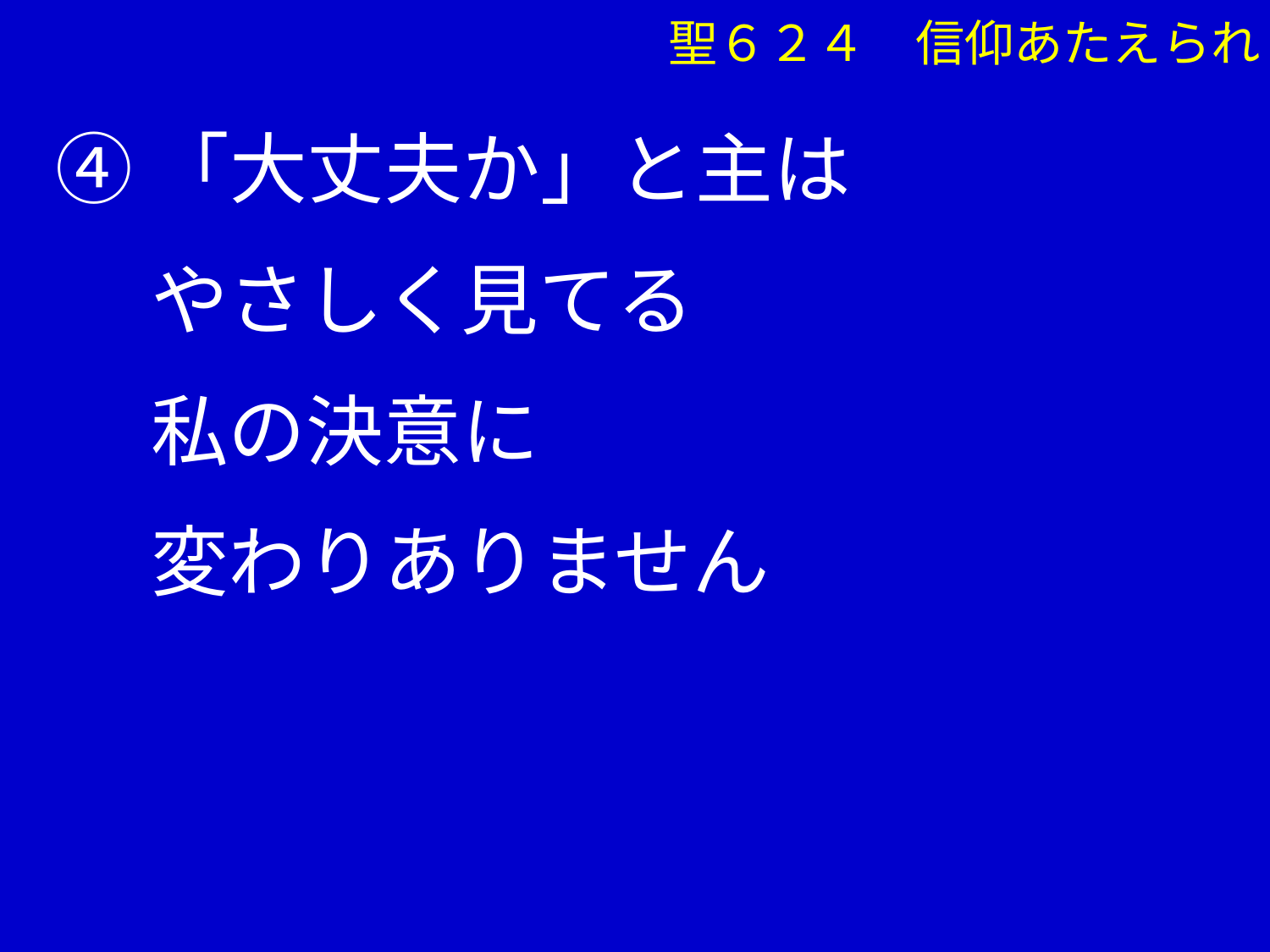

④「大丈夫か」と主は
　 やさしく見てる
　 私の決意に
　 変わりありません

聖６２４　信仰あたえられ